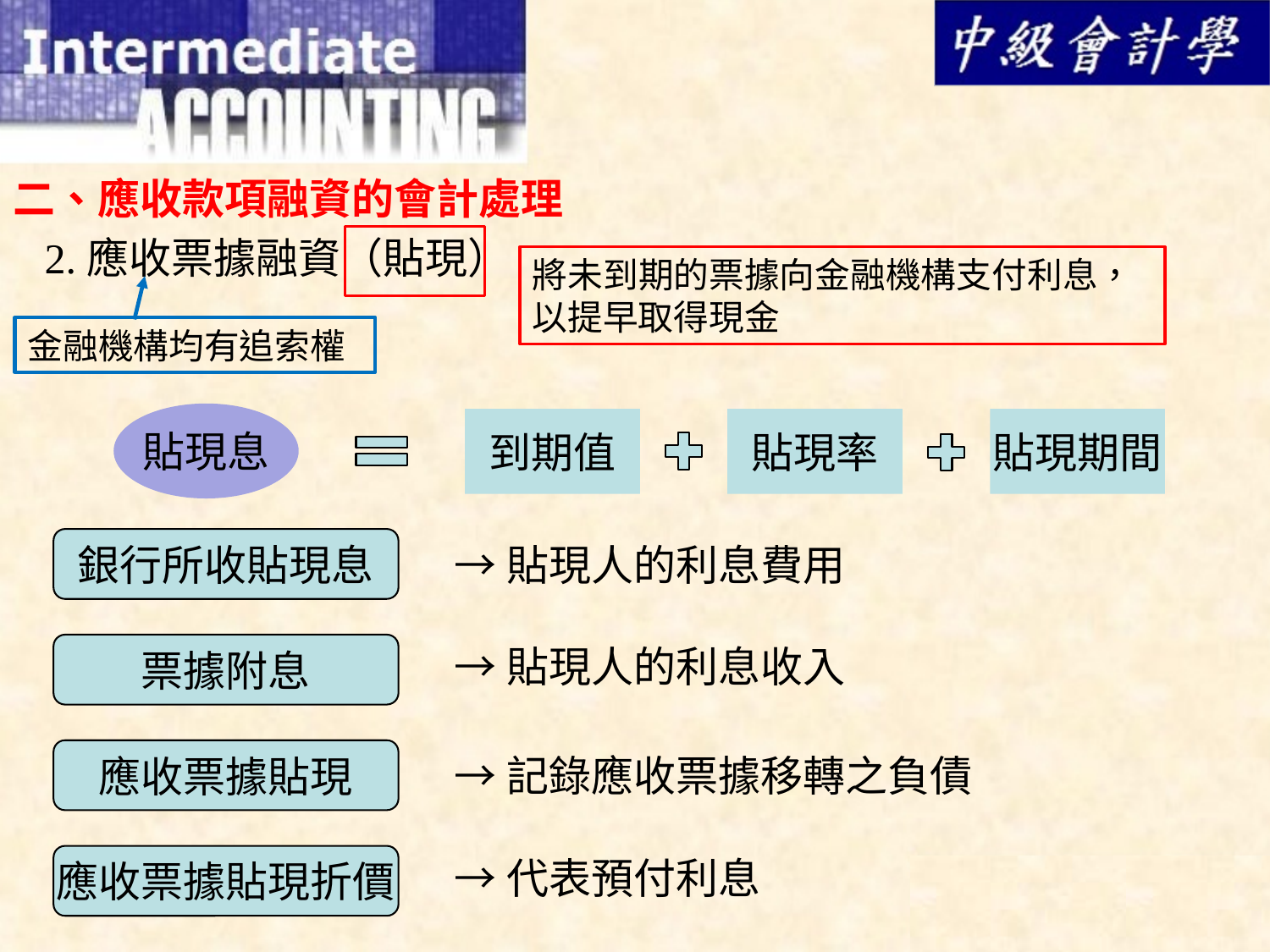

二、應收款項融資的會計處理
   2.應收票據融資（貼現）

將未到期的票據向金融機構支付利息，以提早取得現金
金融機構均有追索權
貼現息
到期值
貼現率
貼現期間

銀行所收貼現息
→貼現人的利息費用
→貼現人的利息收入
票據附息
應收票據貼現
→記錄應收票據移轉之負債
→代表預付利息
應收票據貼現折價